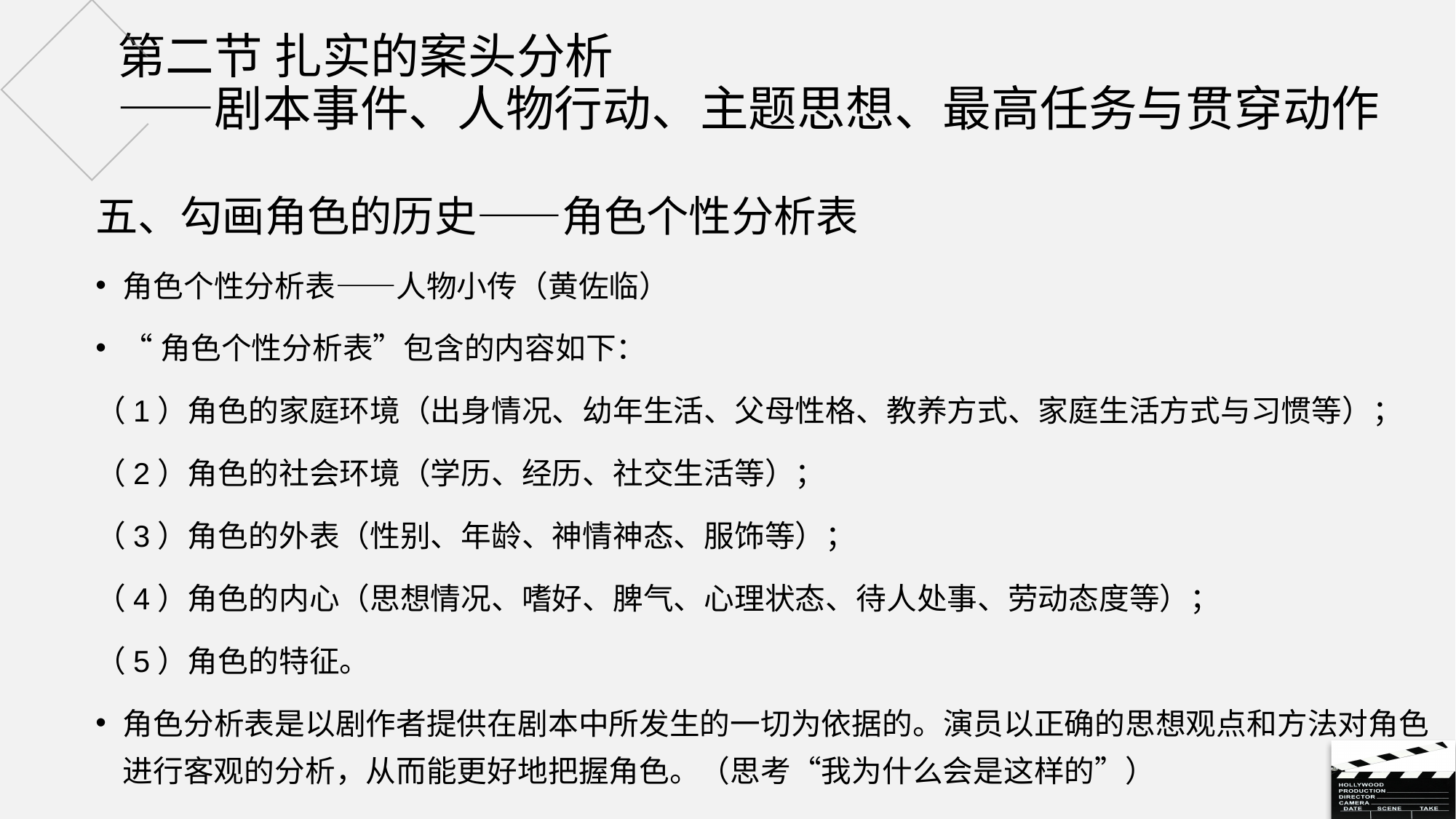

# 第二节 扎实的案头分析 ——剧本事件、人物行动、主题思想、最高任务与贯穿动作
五、勾画角色的历史——角色个性分析表
角色个性分析表——人物小传（黄佐临）
“角色个性分析表”包含的内容如下：
（1）角色的家庭环境（出身情况、幼年生活、父母性格、教养方式、家庭生活方式与习惯等）；
（2）角色的社会环境（学历、经历、社交生活等）；
（3）角色的外表（性别、年龄、神情神态、服饰等）；
（4）角色的内心（思想情况、嗜好、脾气、心理状态、待人处事、劳动态度等）；
（5）角色的特征。
角色分析表是以剧作者提供在剧本中所发生的一切为依据的。演员以正确的思想观点和方法对角色进行客观的分析，从而能更好地把握角色。（思考“我为什么会是这样的”）